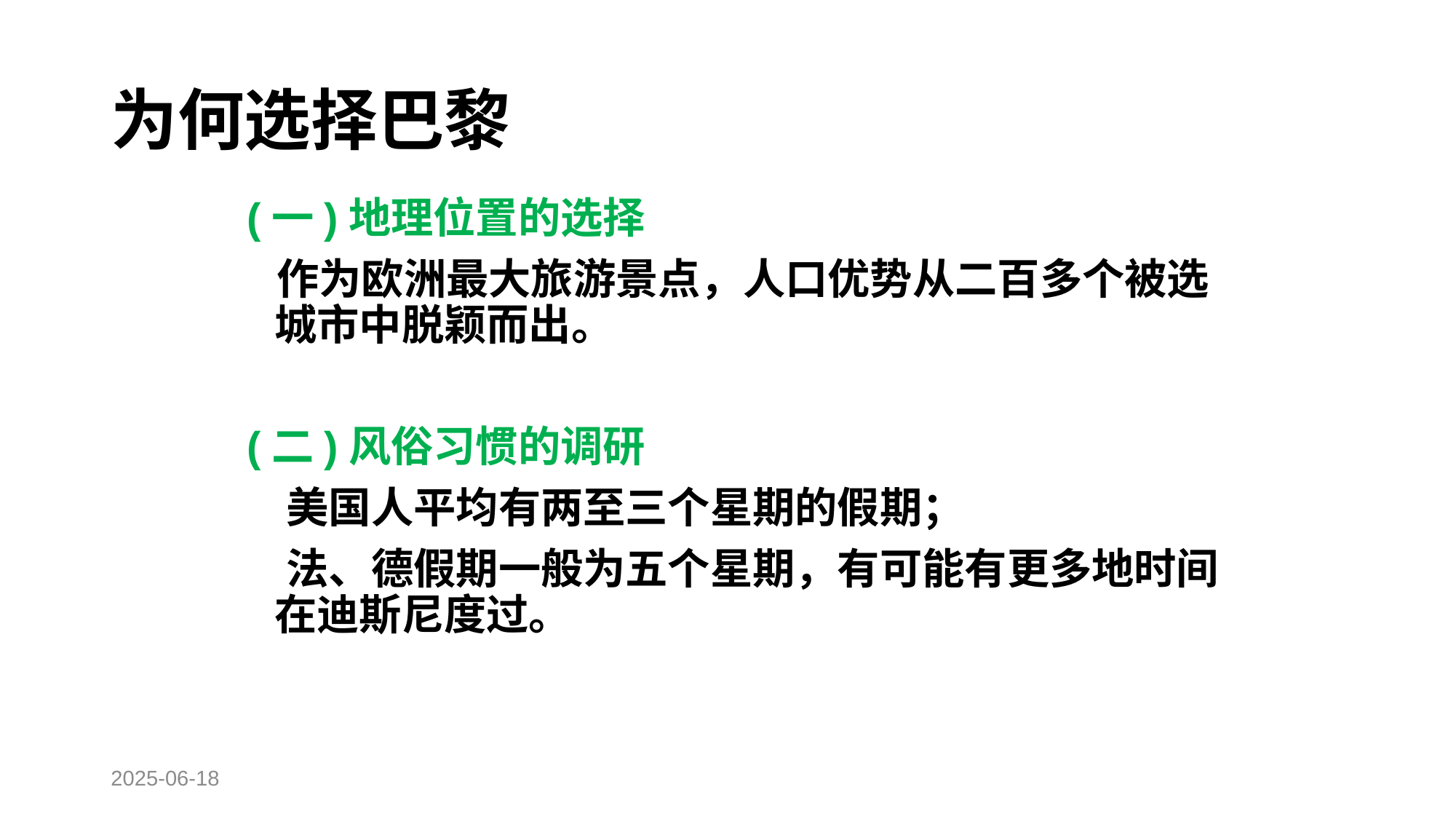

# 为何选择巴黎
(一)地理位置的选择
  作为欧洲最大旅游景点，人口优势从二百多个被选城市中脱颖而出。

(二)风俗习惯的调研
   美国人平均有两至三个星期的假期；
   法、德假期一般为五个星期，有可能有更多地时间在迪斯尼度过。
2025-06-18